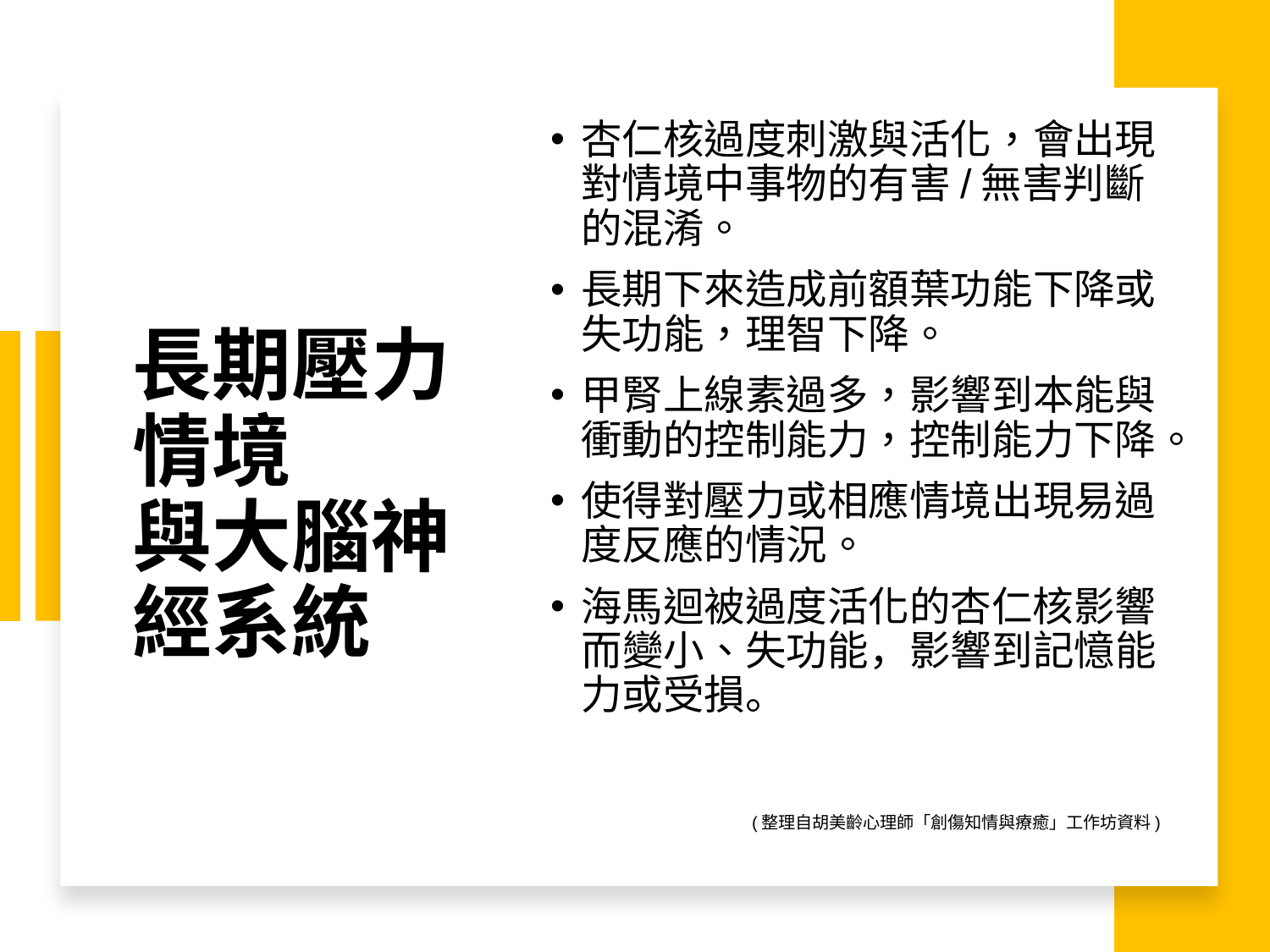

杏仁核過度刺激與活化，會出現對情境中事物的有害/無害判斷的混淆。
長期下來造成前額葉功能下降或失功能，理智下降。
甲腎上線素過多，影響到本能與衝動的控制能力，控制能力下降。
使得對壓力或相應情境出現易過度反應的情況。
海馬迴被過度活化的杏仁核影響而變小、失功能，影響到記憶能力或受損。

(整理自胡美齡心理師「創傷知情與療癒」工作坊資料)

# 長期壓力情境 與大腦神經系統